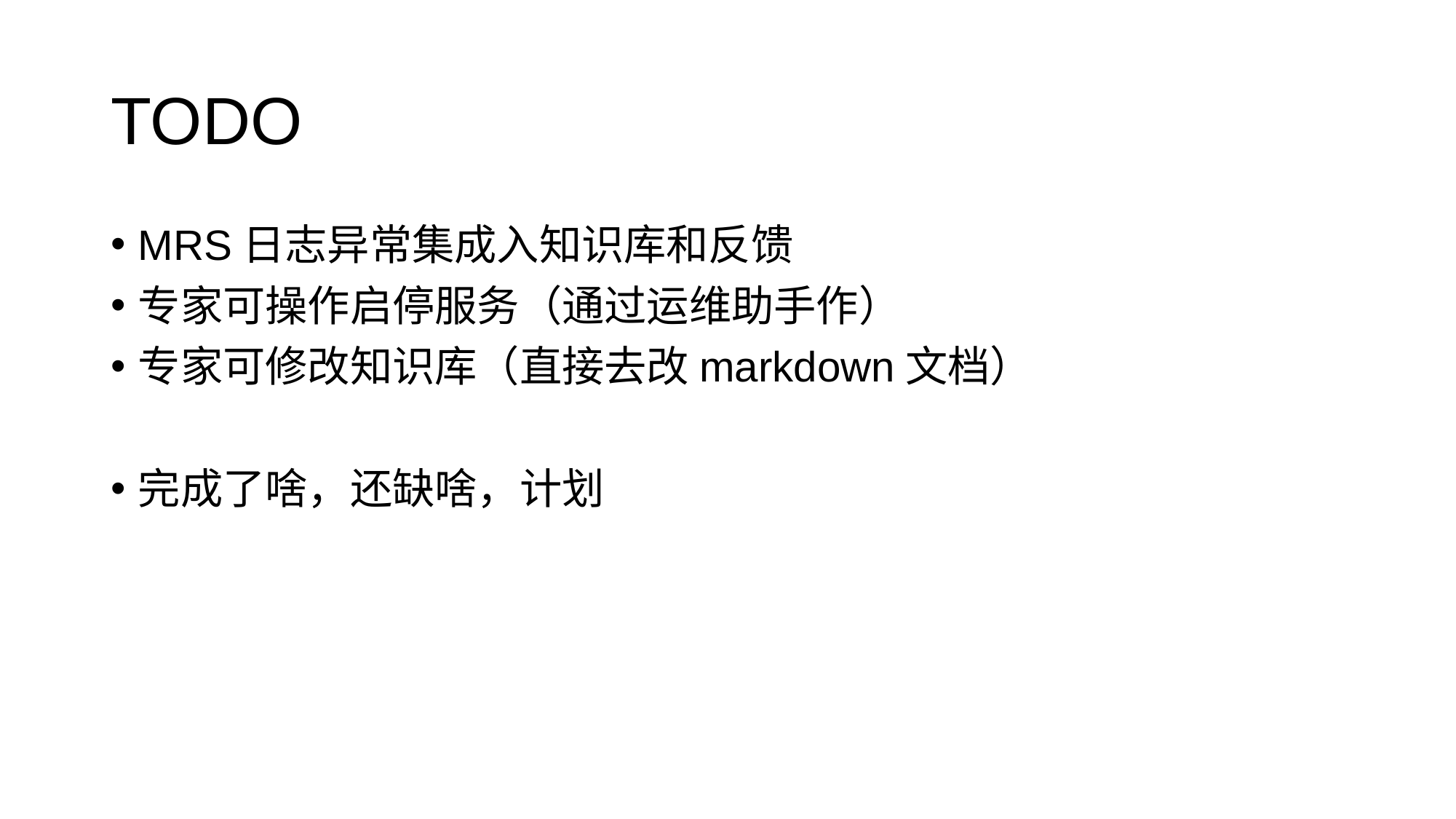

# TODO
MRS日志异常集成入知识库和反馈
专家可操作启停服务（通过运维助手作）
专家可修改知识库（直接去改markdown文档）

完成了啥，还缺啥，计划